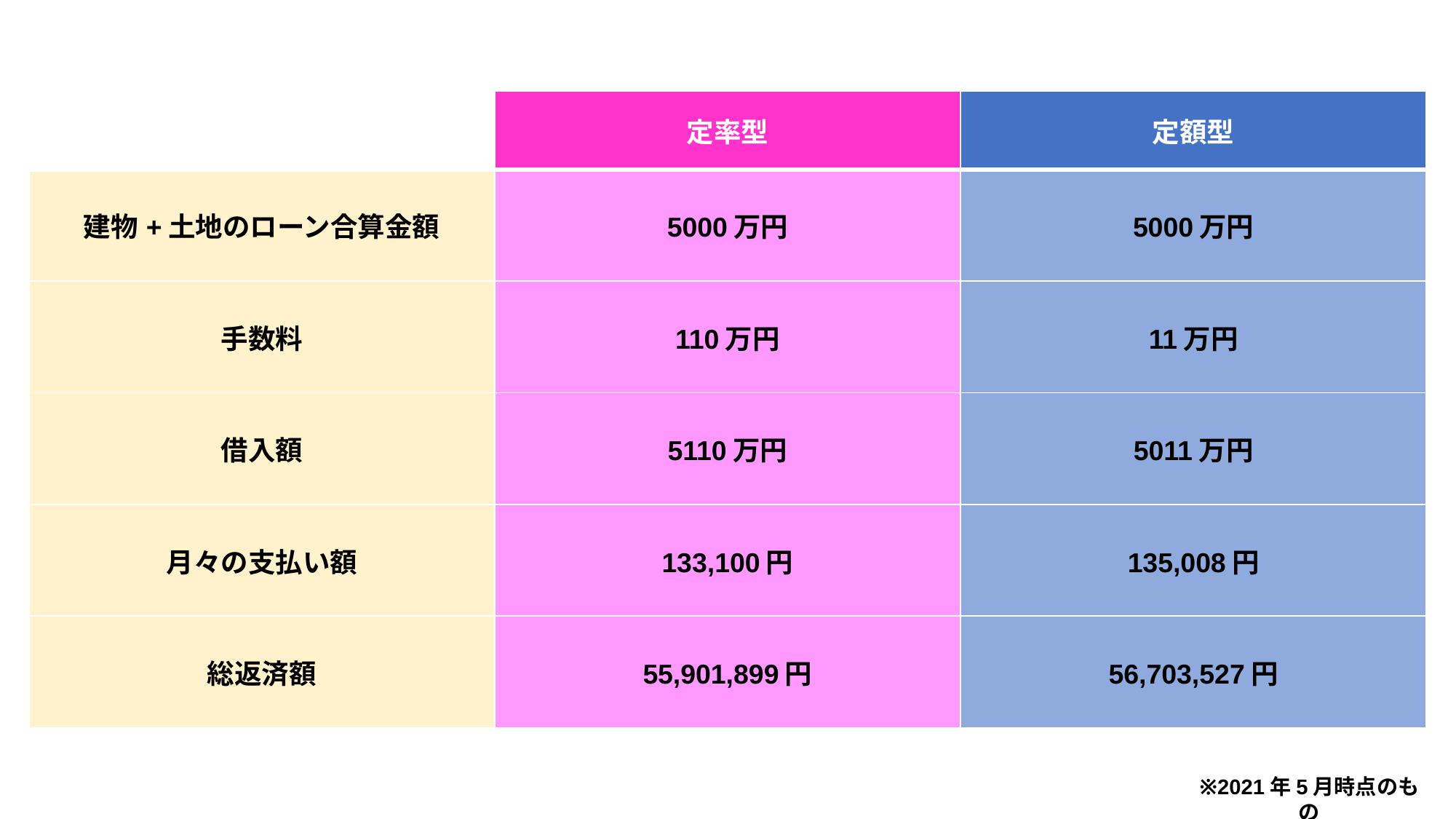

|  | 定率型 | 定額型 |
| --- | --- | --- |
| 建物+土地のローン合算金額 | 5000万円 | 5000万円 |
| 手数料 | 110万円 | 11万円 |
| 借入額 | 5110万円 | 5011万円 |
| 月々の支払い額 | 133,100円 | 135,008円 |
| 総返済額 | 55,901,899円 | 56,703,527円 |
※2021年5月時点のもの